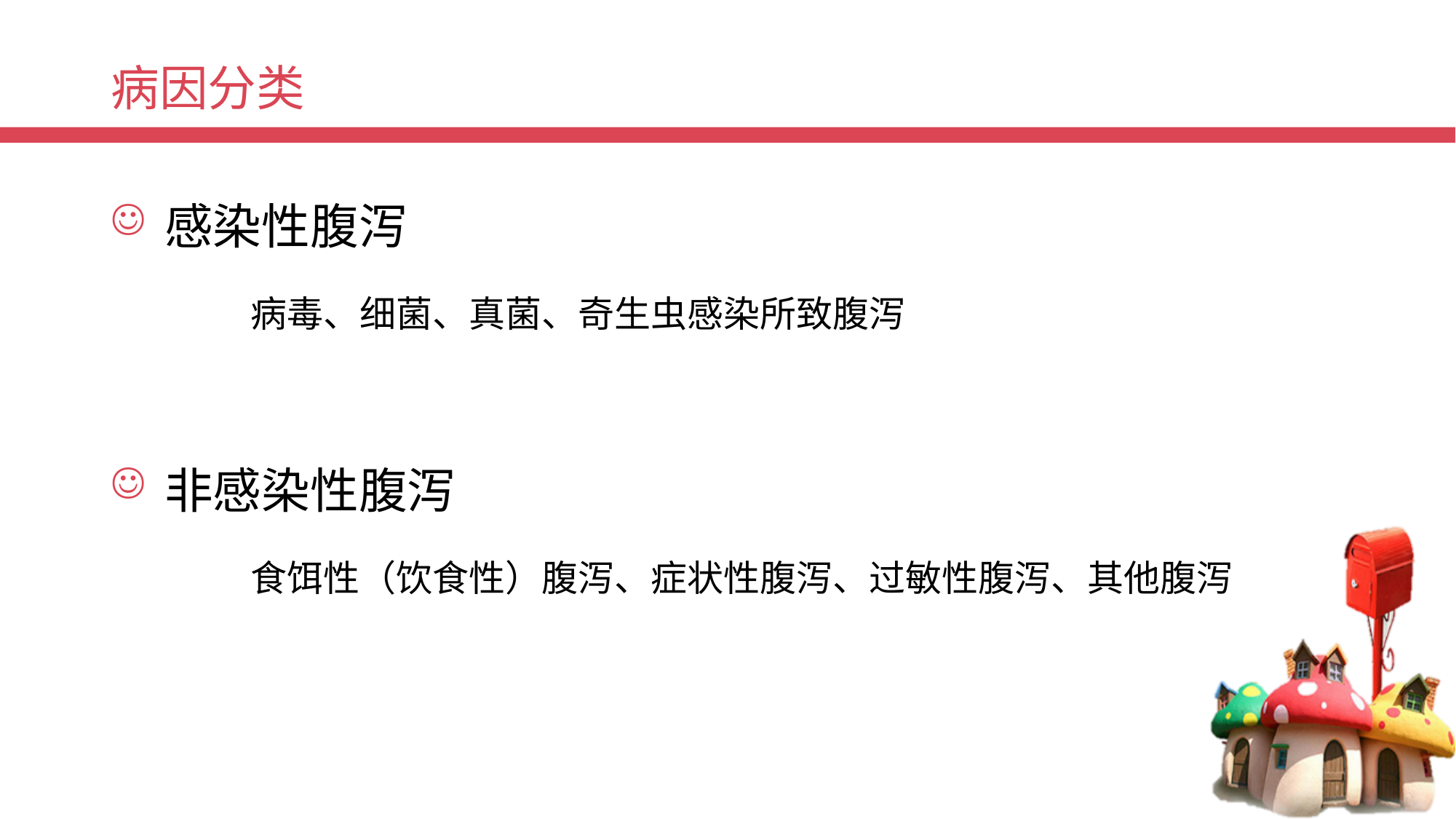

# 病因分类
感染性腹泻
病毒、细菌、真菌、奇生虫感染所致腹泻

非感染性腹泻
食饵性（饮食性）腹泻、症状性腹泻、过敏性腹泻、其他腹泻